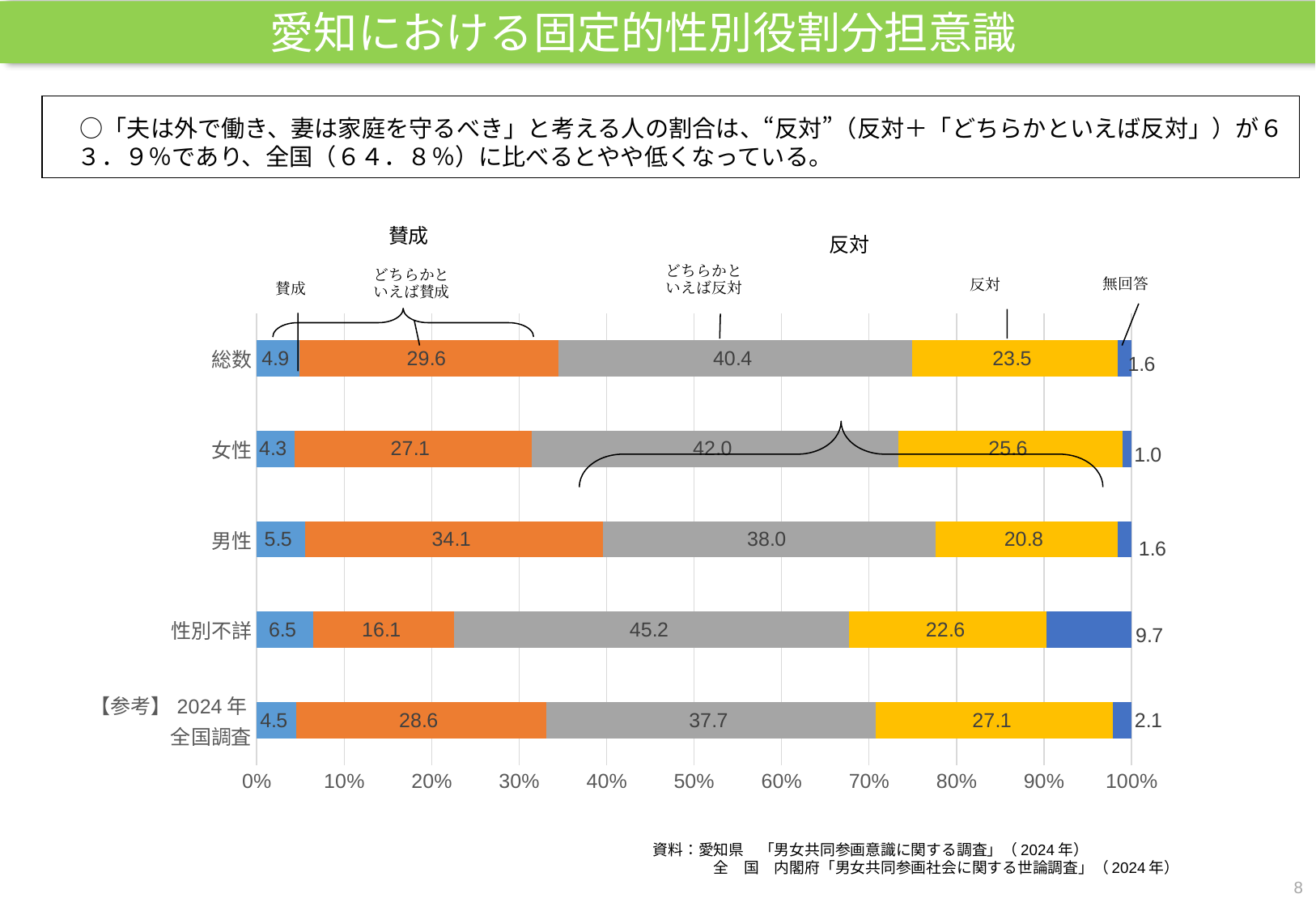

愛知における固定的性別役割分担意識

　○「夫は外で働き、妻は家庭を守るべき」と考える人の割合は、“反対”（反対＋「どちらかといえば反対」）が６３．９％であり、全国（６４．８％）に比べるとやや低くなっている。

### Chart

| Category | 賛成 | どちらかといえば賛成 | どちらかといえば反対 | 反対 | 無回答 |
|---|---|---|---|---|---|
| 【参考】2024年
　　　　 全国調査 | 4.5 | 28.6 | 37.7 | 27.1 | 2.1 |
| 性別不詳 | 6.5 | 16.1 | 45.2 | 22.6 | 9.7 |
| 男性 | 5.5 | 34.1 | 38.0 | 20.8 | 1.6 |
| 女性 | 4.3 | 27.1 | 42.0 | 25.6 | 1.0 |
| 総数 | 4.9 | 29.6 | 40.4 | 23.5 | 1.6 |
資料：愛知県　「男女共同参画意識に関する調査」（2024年）
　　　　全　国　内閣府「男女共同参画社会に関する世論調査」（2024年）
8